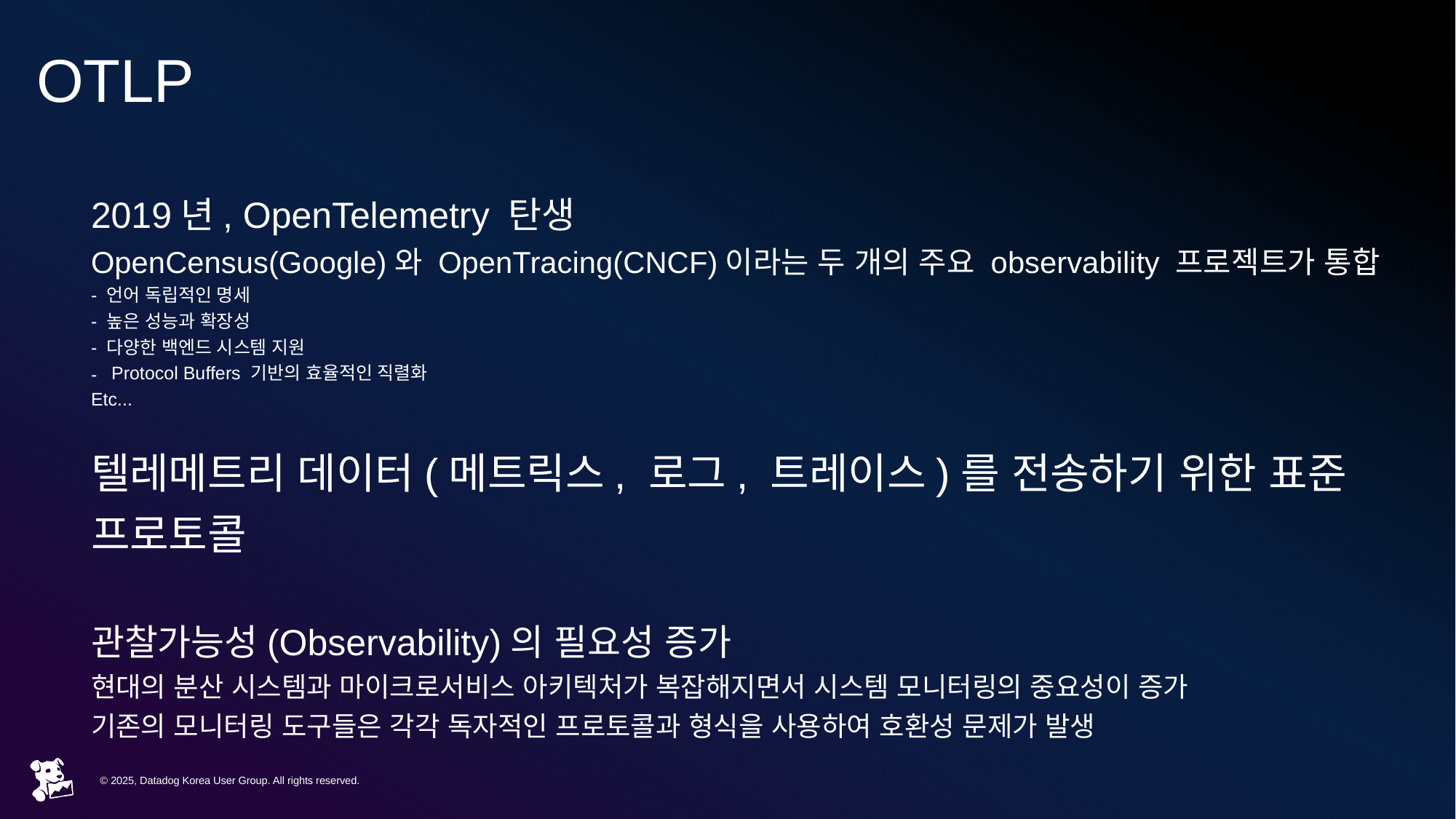

# OTLP
2019년, OpenTelemetry 탄생
OpenCensus(Google)와 OpenTracing(CNCF)이라는 두 개의 주요 observability 프로젝트가 통합
- 언어 독립적인 명세
- 높은 성능과 확장성
- 다양한 백엔드 시스템 지원
Protocol Buffers 기반의 효율적인 직렬화
Etc...

텔레메트리 데이터(메트릭스, 로그, 트레이스)를 전송하기 위한 표준 프로토콜

관찰가능성(Observability)의 필요성 증가
현대의 분산 시스템과 마이크로서비스 아키텍처가 복잡해지면서 시스템 모니터링의 중요성이 증가
기존의 모니터링 도구들은 각각 독자적인 프로토콜과 형식을 사용하여 호환성 문제가 발생